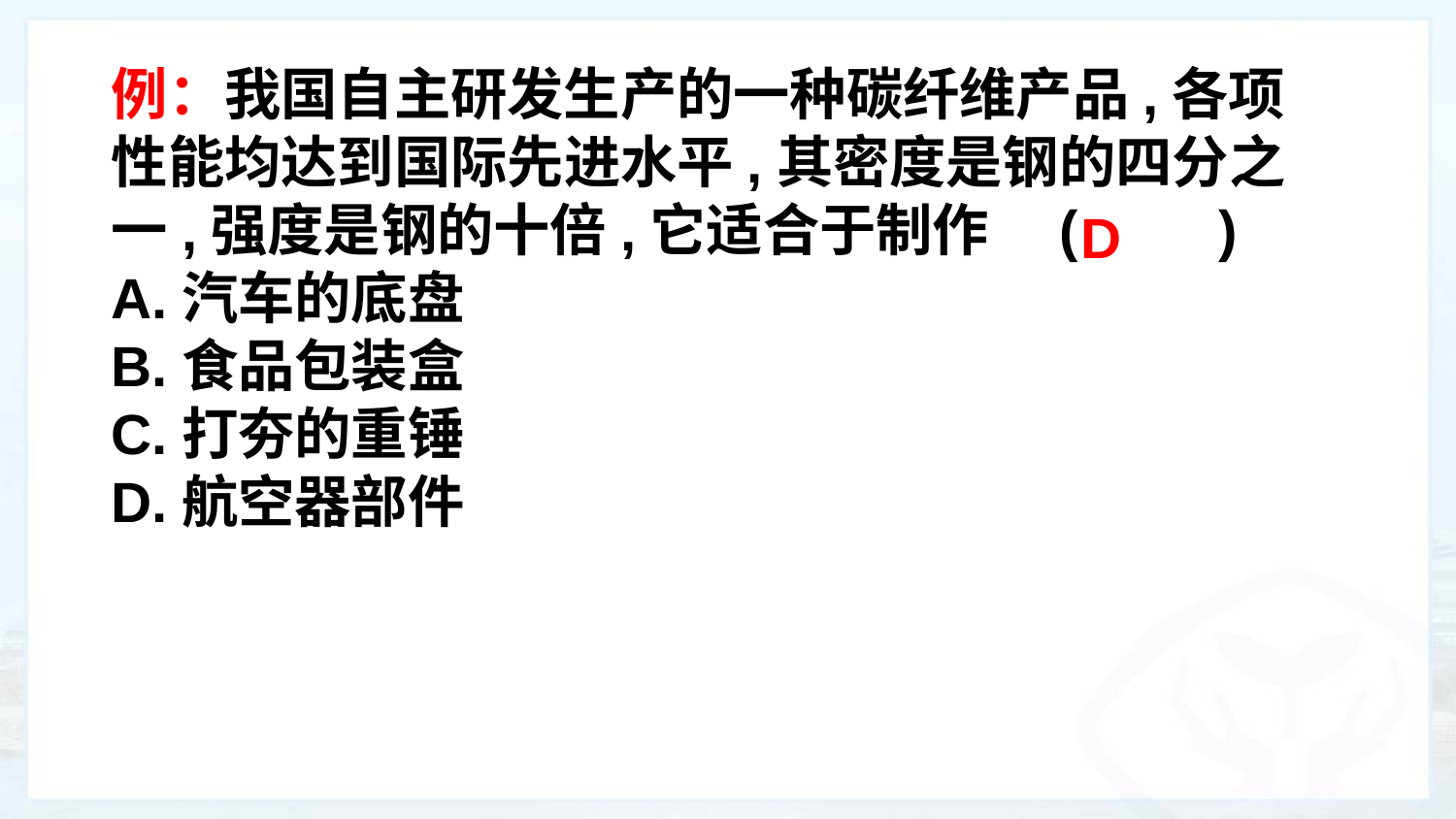

例：我国自主研发生产的一种碳纤维产品,各项性能均达到国际先进水平,其密度是钢的四分之一,强度是钢的十倍,它适合于制作　(　　)
A.汽车的底盘
B.食品包装盒
C.打夯的重锤
D.航空器部件
D